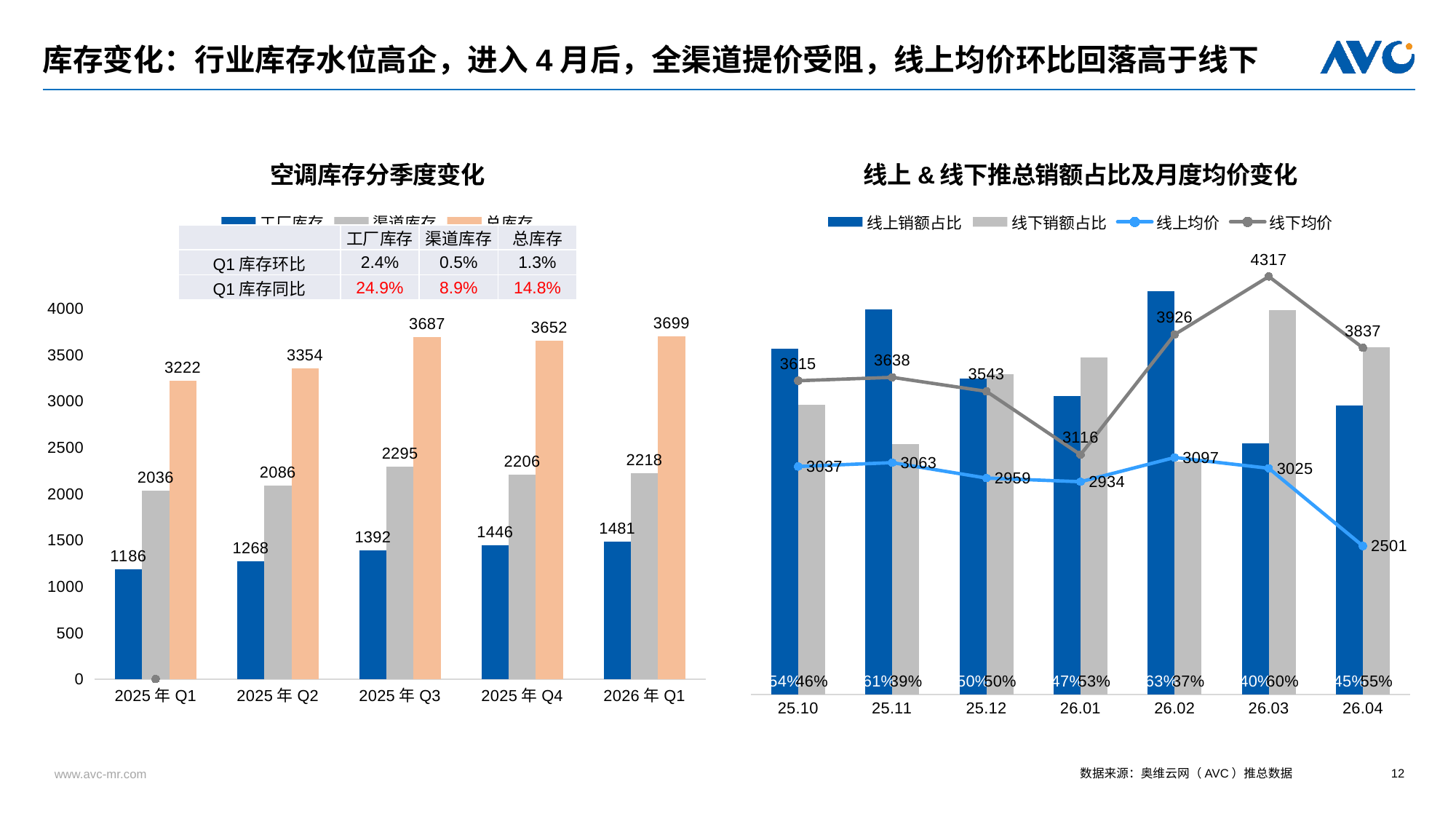

# 库存变化：行业库存水位高企，进入4月后，全渠道提价受阻，线上均价环比回落高于线下

[unsupported chart]

### Chart: 线上&线下推总销额占比及月度均价变化

| Category | 线上销额占比 | 线下销额占比 | 线上均价 | 线下均价 |
|---|---|---|---|---|
| 25.10 | 0.544314054822574 | 0.455685945177426 | 3036.5758435047 | 3615.01688932524 |
| 25.11 | 0.60610471431675 | 0.39389528568325 | 3062.54848294132 | 3637.86542178586 |
| 25.12 | 0.496582606646241 | 0.503417393353759 | 2958.70570416955 | 3543.46383543464 |
| 26.01 | 0.469525839669965 | 0.530474160330035 | 2933.85198536818 | 3115.85084779548 |
| 26.02 | 0.633869693058221 | 0.366130306941779 | 3097.29058661326 | 3926.4599164784 |
| 26.03 | 0.395289171033232 | 0.604710828966768 | 3024.66172880374 | 4317.33601019266 |
| 26.04 | 0.454404448841858 | 0.545595551158142 | 2500.76497487721 | 3836.82553194559 |
|  | 工厂库存 | 渠道库存 | 总库存 |
| --- | --- | --- | --- |
| Q1库存环比 | 2.4% | 0.5% | 1.3% |
| Q1库存同比 | 24.9% | 8.9% | 14.8% |
数据来源：奥维云网（AVC）推总数据